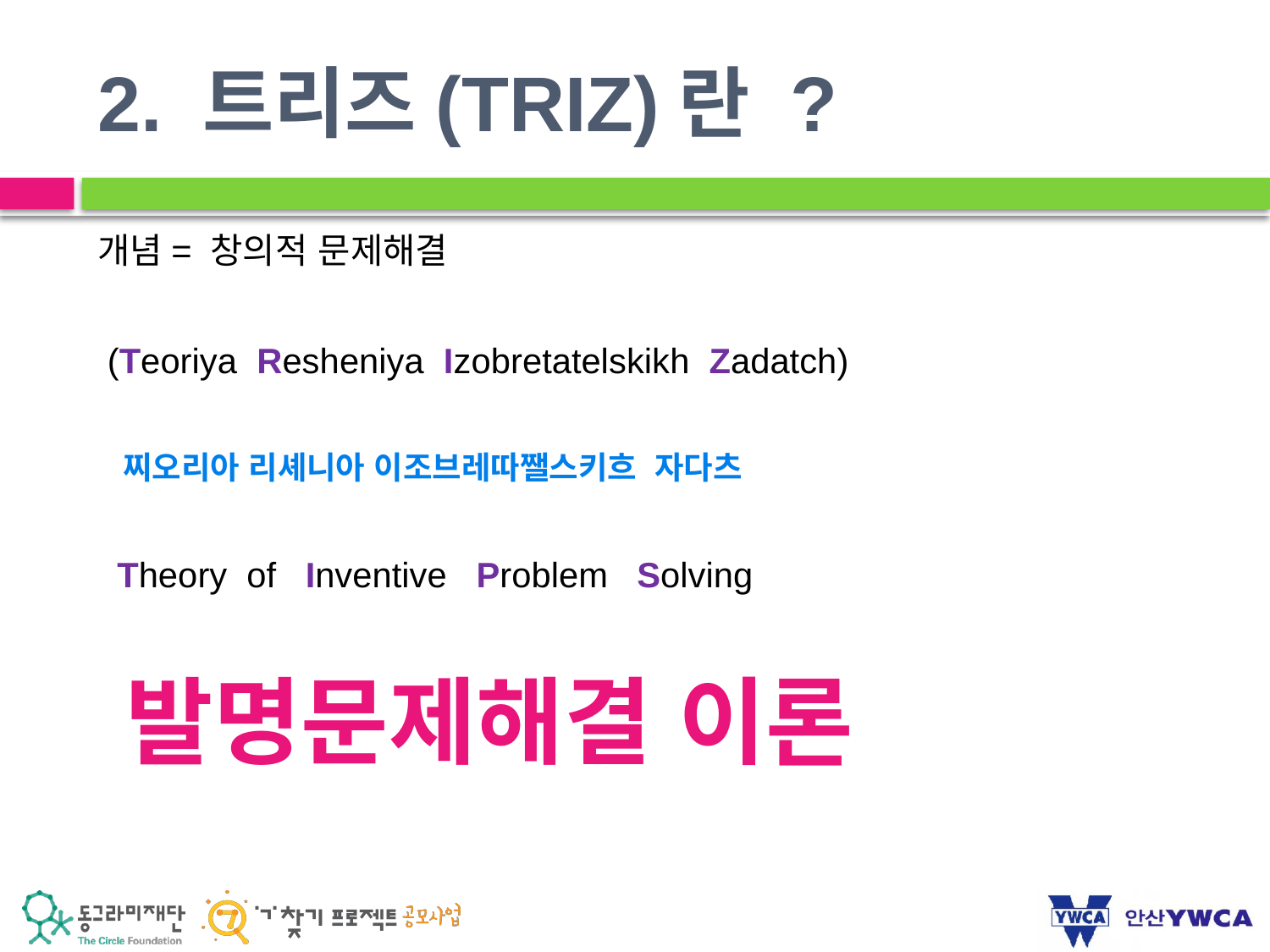

# 2. 트리즈(TRIZ)란 ?
개념= 창의적 문제해결

 (Teoriya  Resheniya  Izobretatelskikh  Zadatch)

  찌오리아 리셰니아 이조브레따쨀스키흐  자다츠

  Theory  of   Inventive   Problem   Solving

  발명문제해결 이론